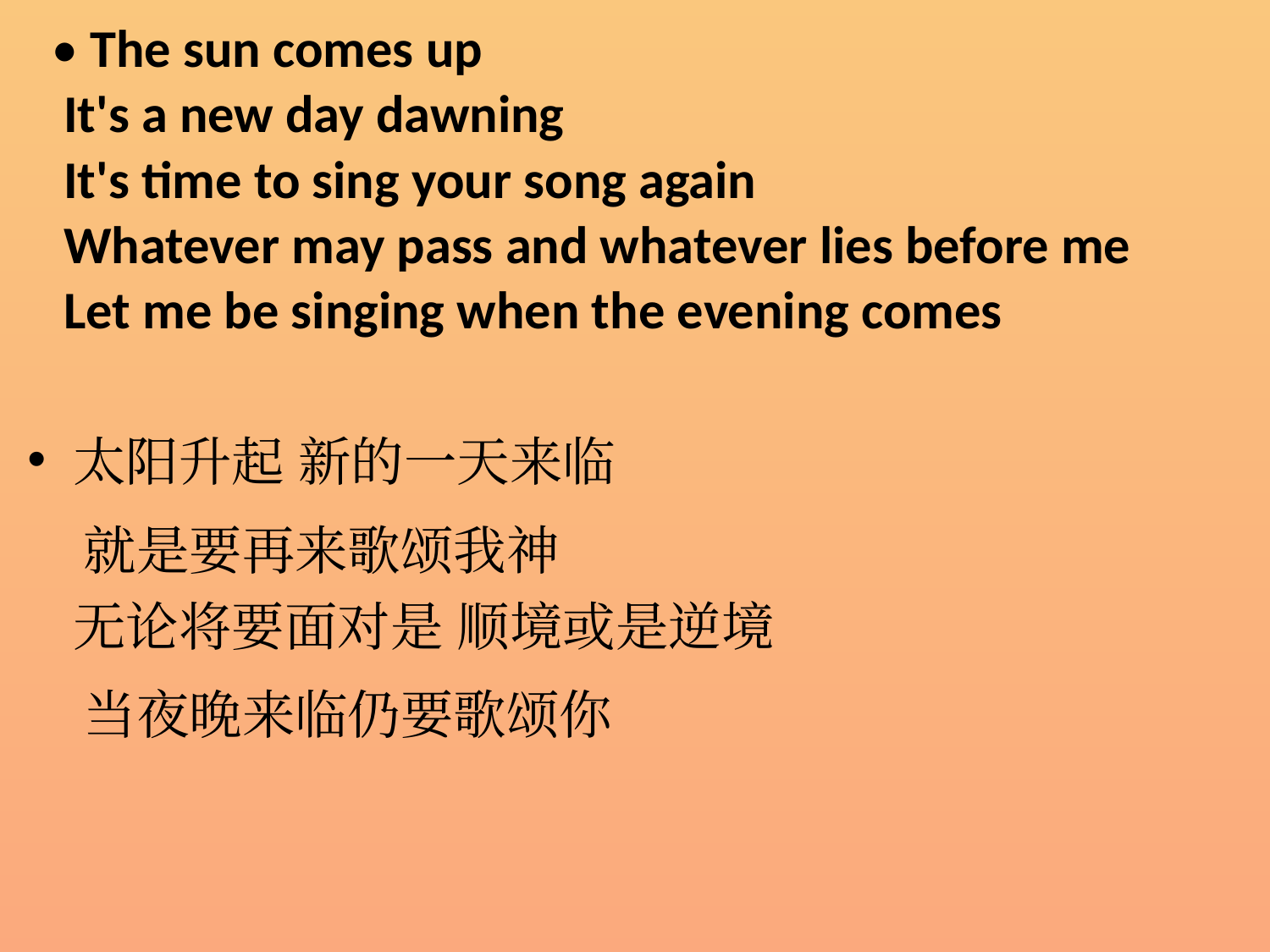

• The sun comes up
   It's a new day dawning
   It's time to sing your song again
   Whatever may pass and whatever lies before me
   Let me be singing when the evening comes

太阳升起 新的一天来临
   就是要再来歌颂我神
无论将要面对是 顺境或是逆境
   当夜晚来临仍要歌颂你